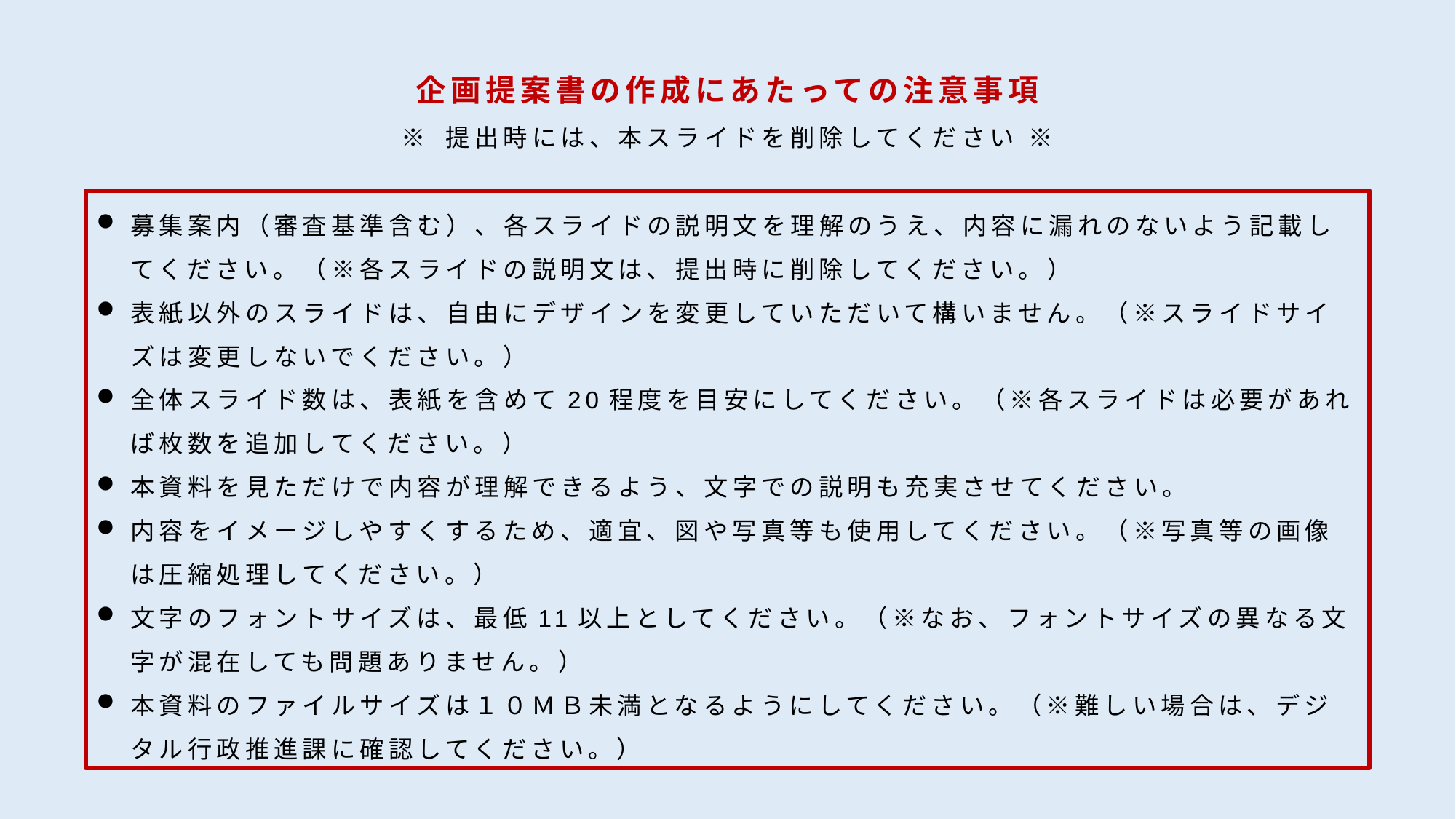

企画提案書の作成にあたっての注意事項
※ 提出時には、本スライドを削除してください ※
募集案内（審査基準含む）、各スライドの説明文を理解のうえ、内容に漏れのないよう記載してください。（※各スライドの説明文は、提出時に削除してください。）
表紙以外のスライドは、自由にデザインを変更していただいて構いません。（※スライドサイズは変更しないでください。）
全体スライド数は、表紙を含めて20程度を目安にしてください。（※各スライドは必要があれば枚数を追加してください。）
本資料を見ただけで内容が理解できるよう、文字での説明も充実させてください。
内容をイメージしやすくするため、適宜、図や写真等も使用してください。（※写真等の画像は圧縮処理してください。）
文字のフォントサイズは、最低11以上としてください。（※なお、フォントサイズの異なる文字が混在しても問題ありません。）
本資料のファイルサイズは１０ＭＢ未満となるようにしてください。（※難しい場合は、デジタル行政推進課に確認してください。）